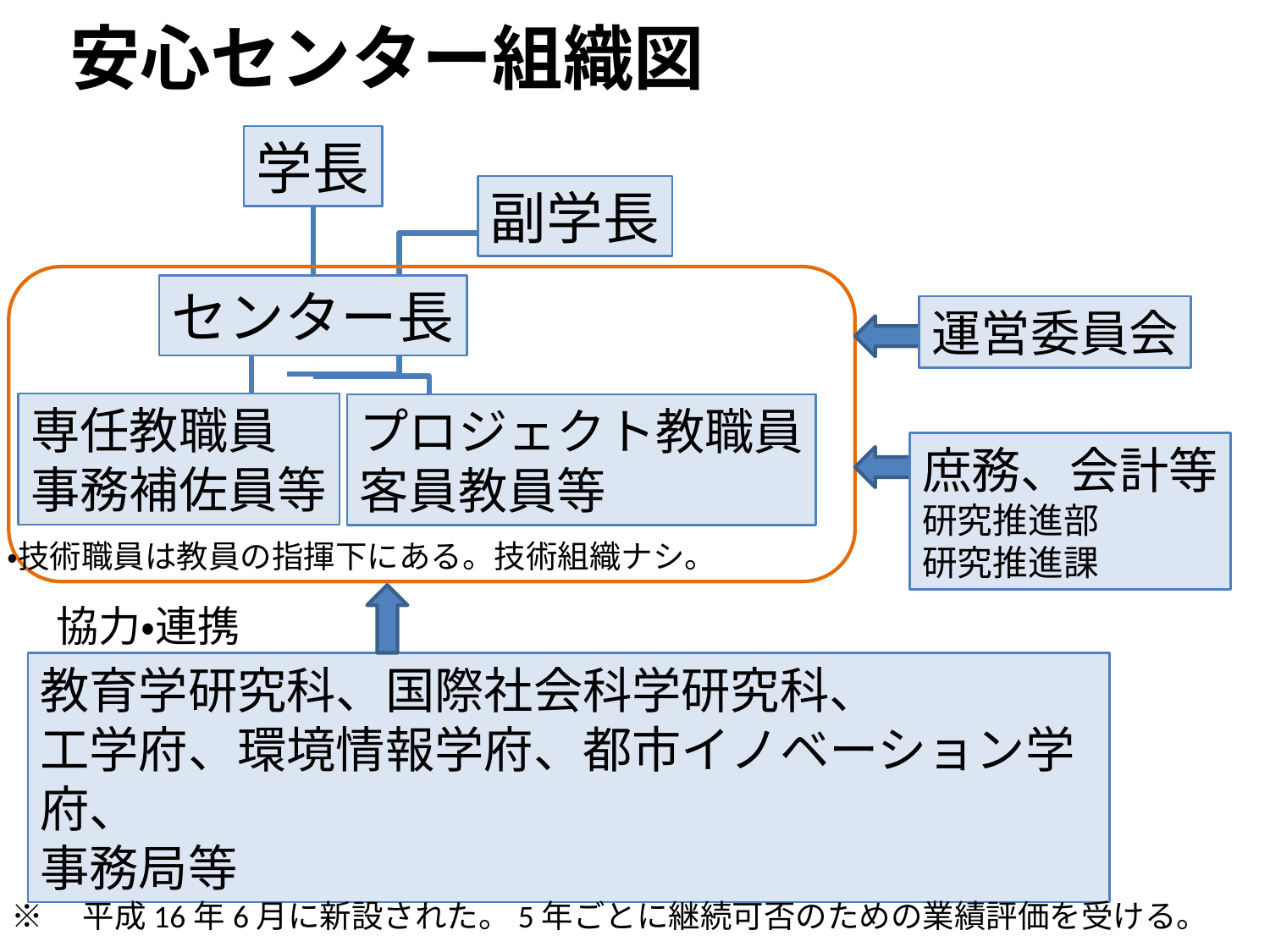

安心センター組織図
学長
副学長

センター長
運営委員会

専任教職員
事務補佐員等
プロジェクト教職員
客員教員等
庶務、会計等
研究推進部
研究推進課

・技術職員は教員の指揮下にある。技術組織ナシ。
協力・連携

教育学研究科、国際社会科学研究科、
工学府、環境情報学府、都市イノベーション学府、
事務局等
※　平成16年6月に新設された。5年ごとに継続可否のための業績評価を受ける。